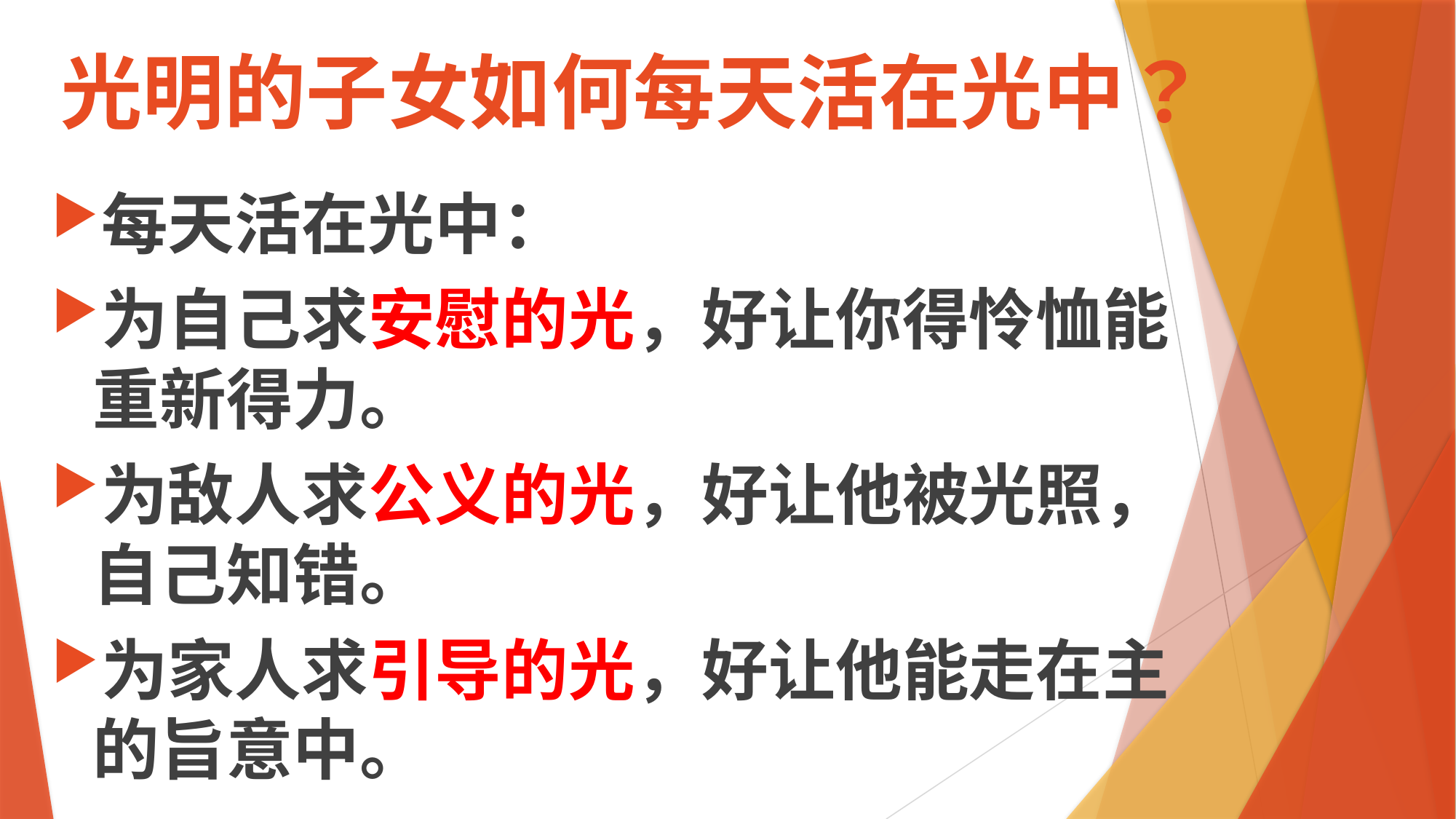

# 光明的子女如何每天活在光中？
每天活在光中：
为自己求安慰的光，好让你得怜恤能重新得力。
为敌人求公义的光，好让他被光照，自己知错。
为家人求引导的光，好让他能走在主的旨意中。